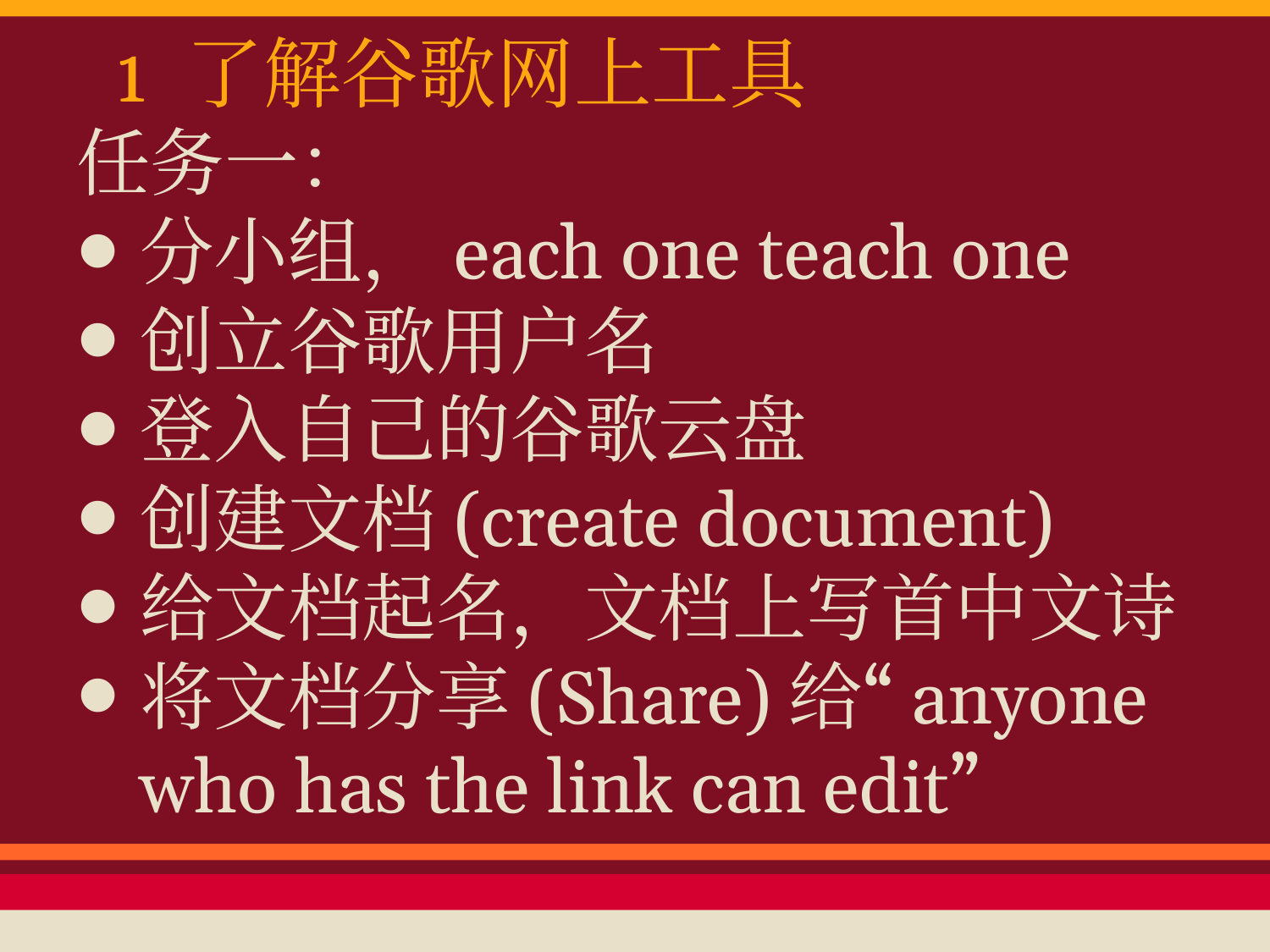

# 1 了解谷歌网上工具

任务一：
分小组，each one teach one
创立谷歌用户名
登入自己的谷歌云盘
创建文档(create document)
给文档起名，文档上写首中文诗
将文档分享(Share)给“anyone who has the link can edit”